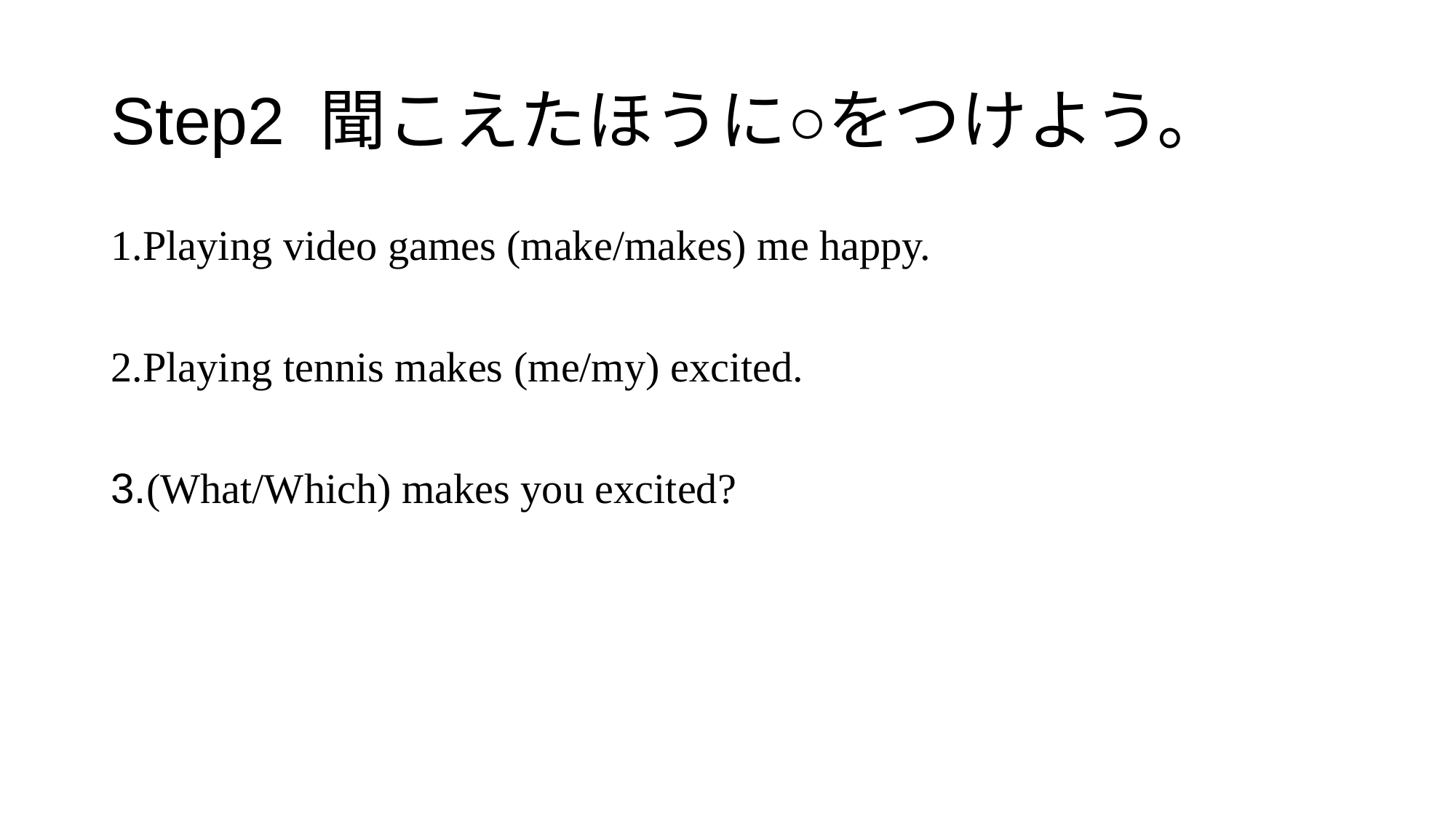

# Step2 聞こえたほうに○をつけよう。
1.Playing video games (make/makes) me happy.

2.Playing tennis makes (me/my) excited.

3.(What/Which) makes you excited?